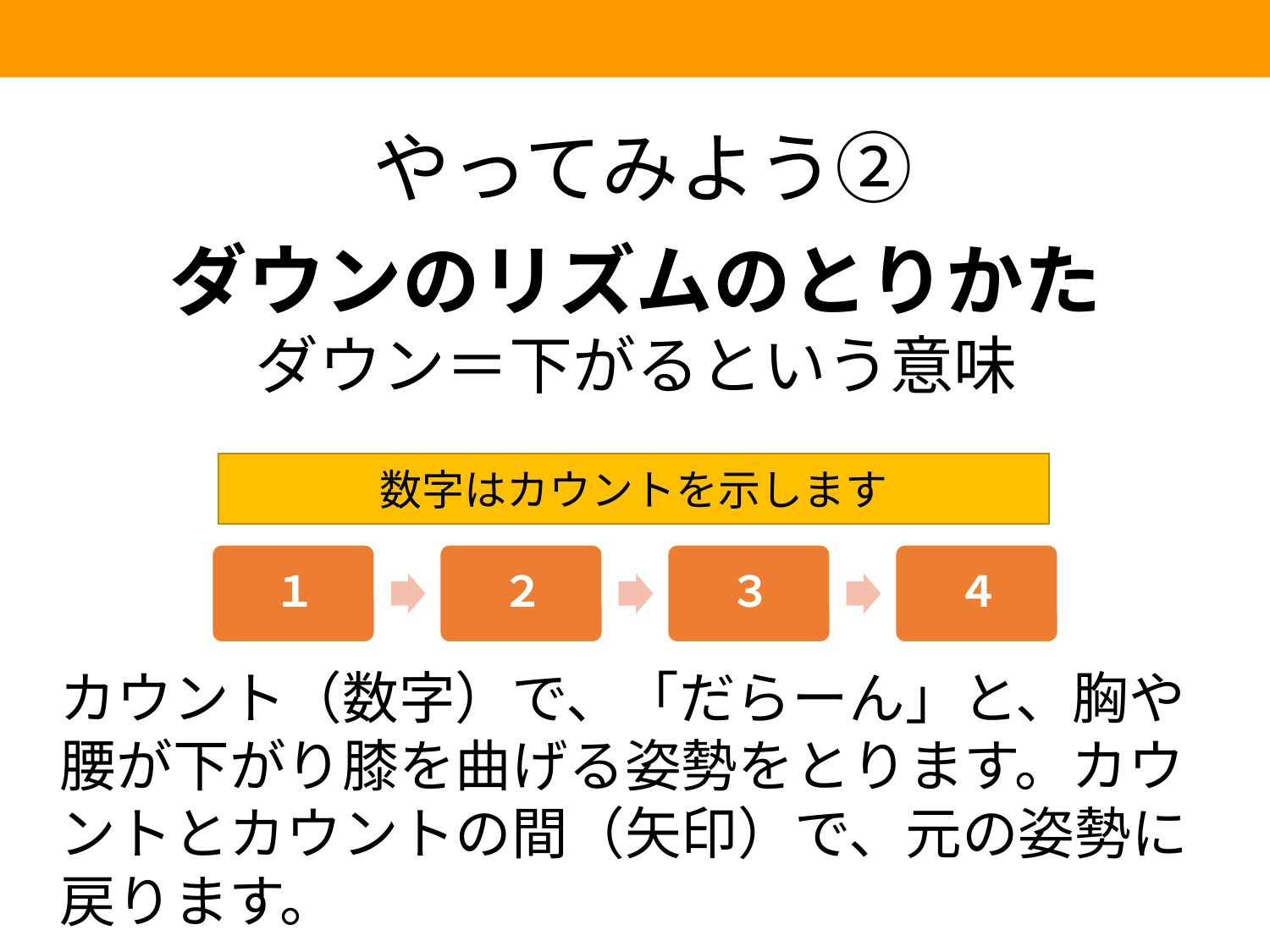

やってみよう②
ダウンのリズムのとりかた
ダウン＝下がるという意味

１

２

３

４
数字はカウントを示します
カウント（数字）で、「だらーん」と、胸や腰が下がり膝を曲げる姿勢をとります。カウントとカウントの間（矢印）で、元の姿勢に戻ります。
25